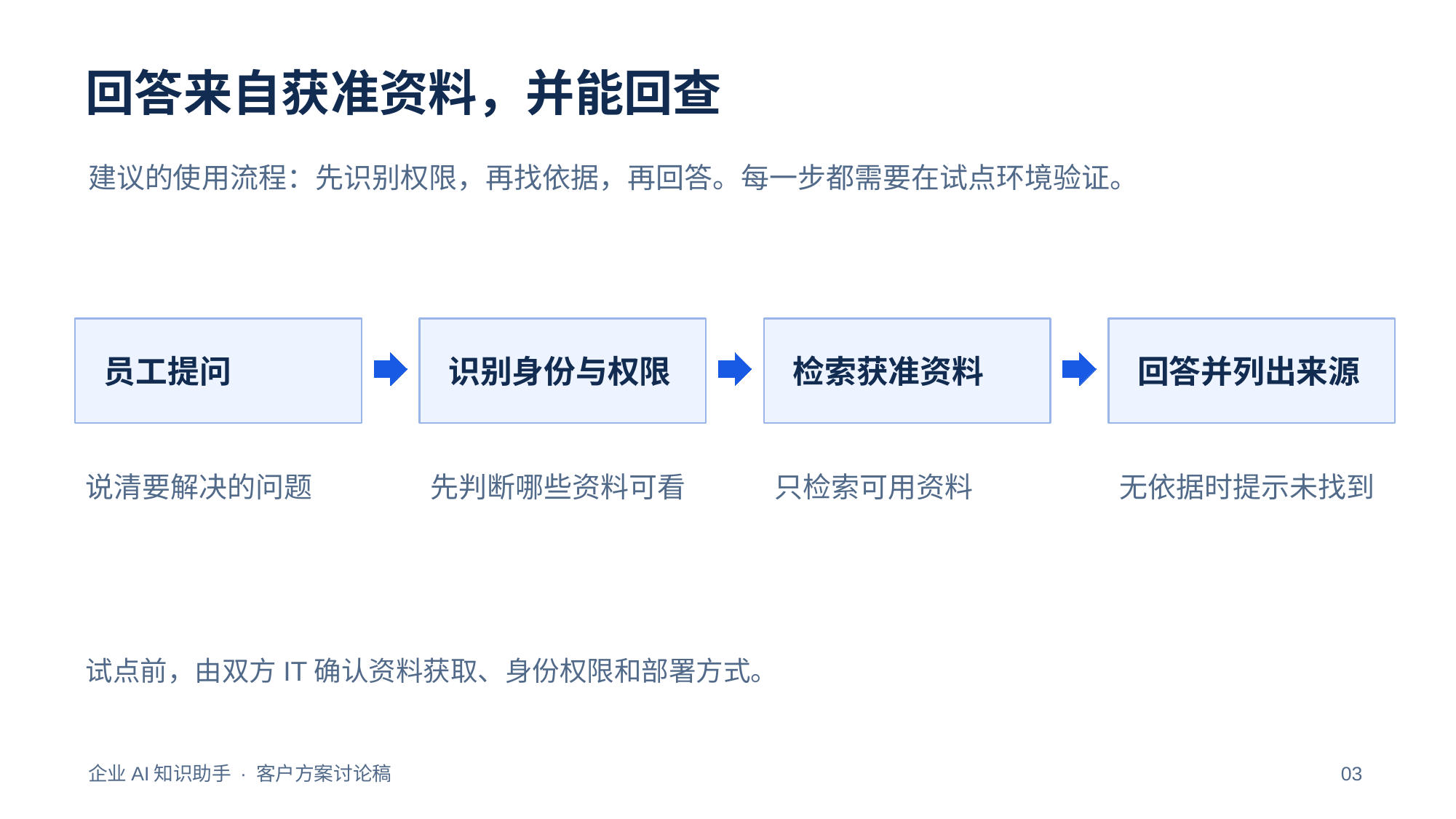

回答来自获准资料，并能回查
建议的使用流程：先识别权限，再找依据，再回答。每一步都需要在试点环境验证。

员工提问
识别身份与权限
检索获准资料
回答并列出来源

说清要解决的问题
先判断哪些资料可看
只检索可用资料
无依据时提示未找到
试点前，由双方IT确认资料获取、身份权限和部署方式。
企业AI知识助手 · 客户方案讨论稿
03